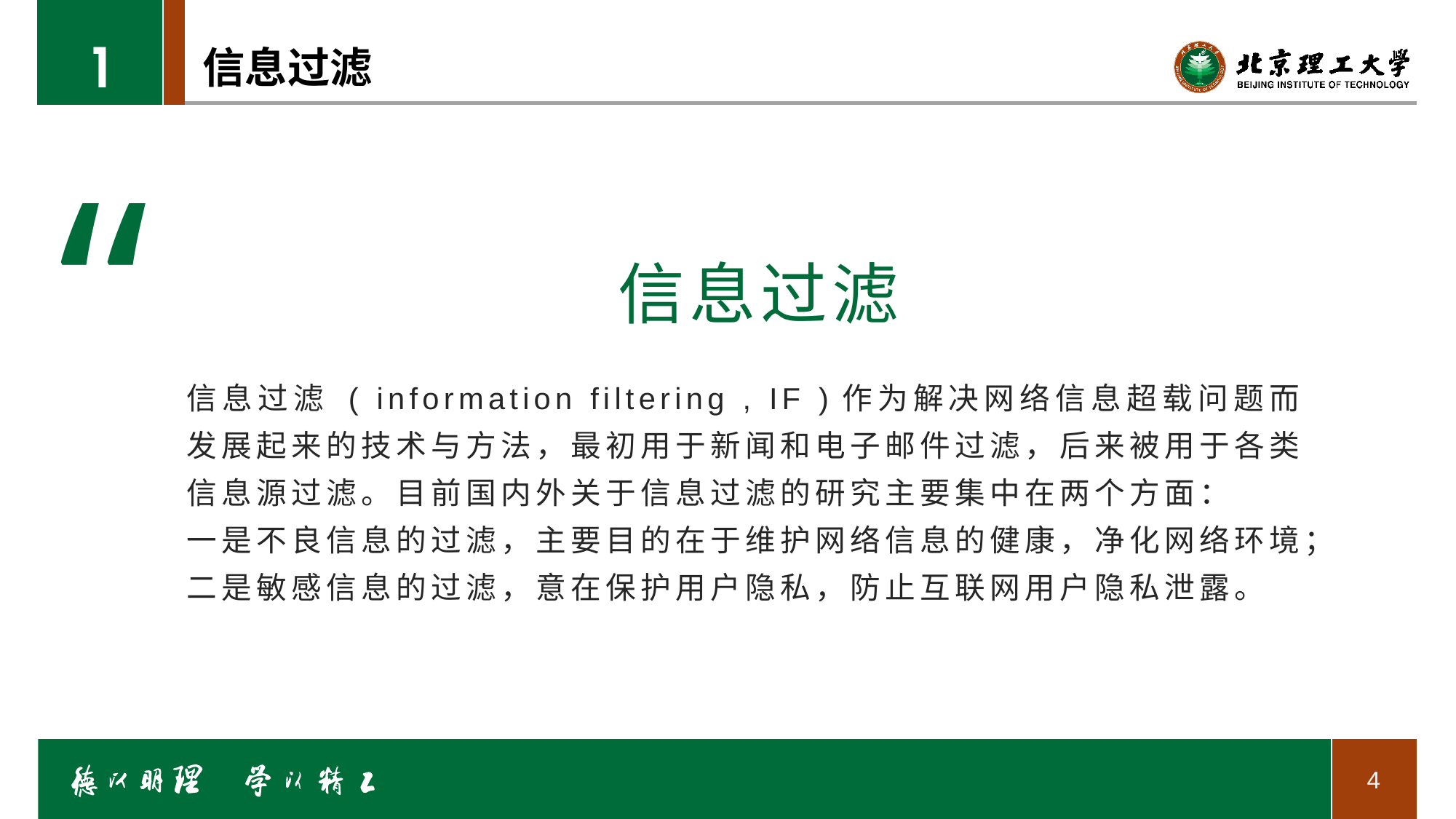

1
# 信息过滤
“

信息过滤
信息过滤 ( information filtering , IF )作为解决网络信息超载问题而发展起来的技术与方法，最初用于新闻和电子邮件过滤，后来被用于各类信息源过滤。目前国内外关于信息过滤的研究主要集中在两个方面：
一是不良信息的过滤，主要目的在于维护网络信息的健康，净化网络环境；二是敏感信息的过滤，意在保护用户隐私，防止互联网用户隐私泄露。